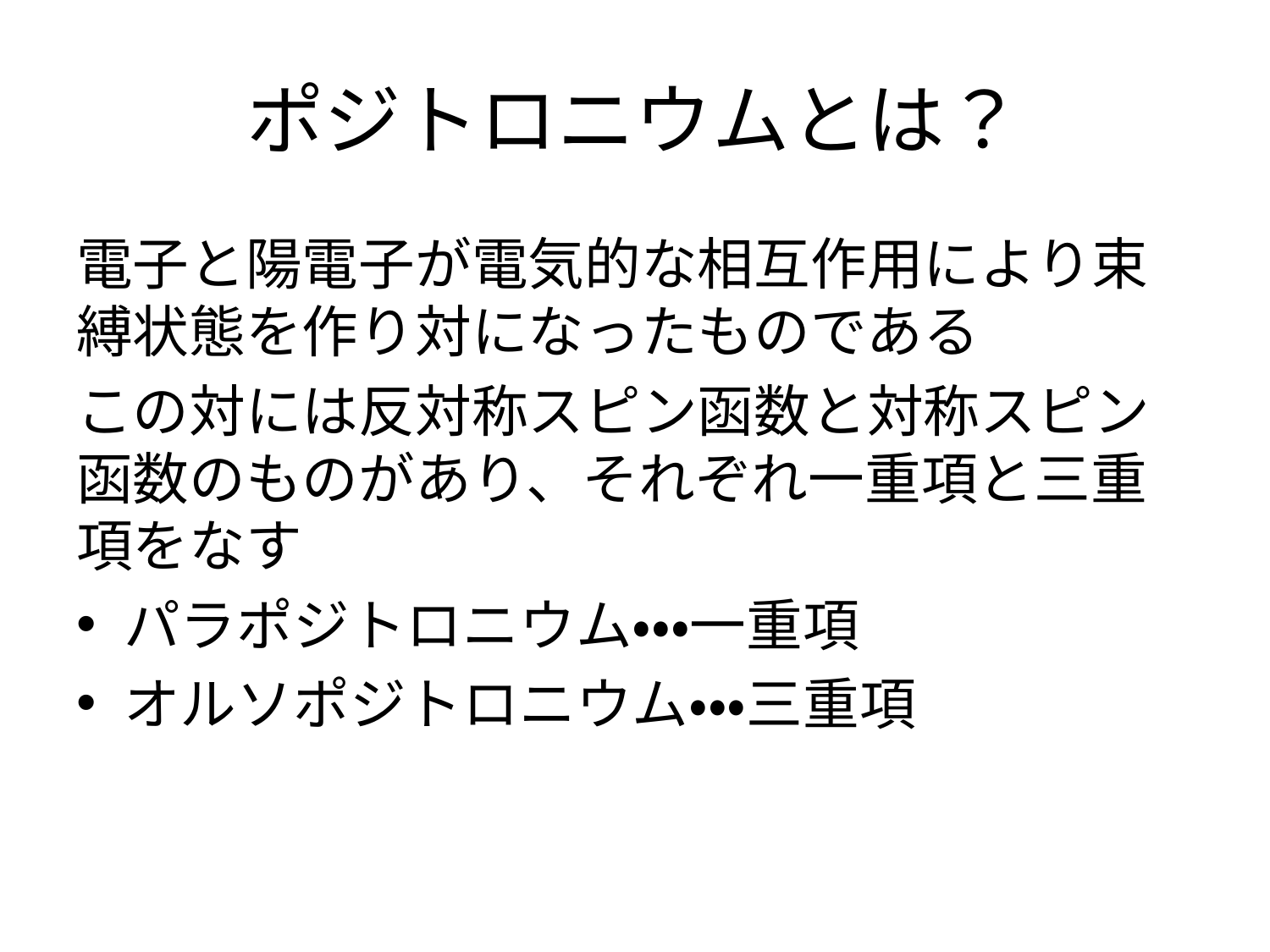

# ポジトロニウムとは？
電子と陽電子が電気的な相互作用により束縛状態を作り対になったものである
この対には反対称スピン函数と対称スピン函数のものがあり、それぞれ一重項と三重項をなす
パラポジトロニウム・・・一重項
オルソポジトロニウム・・・三重項